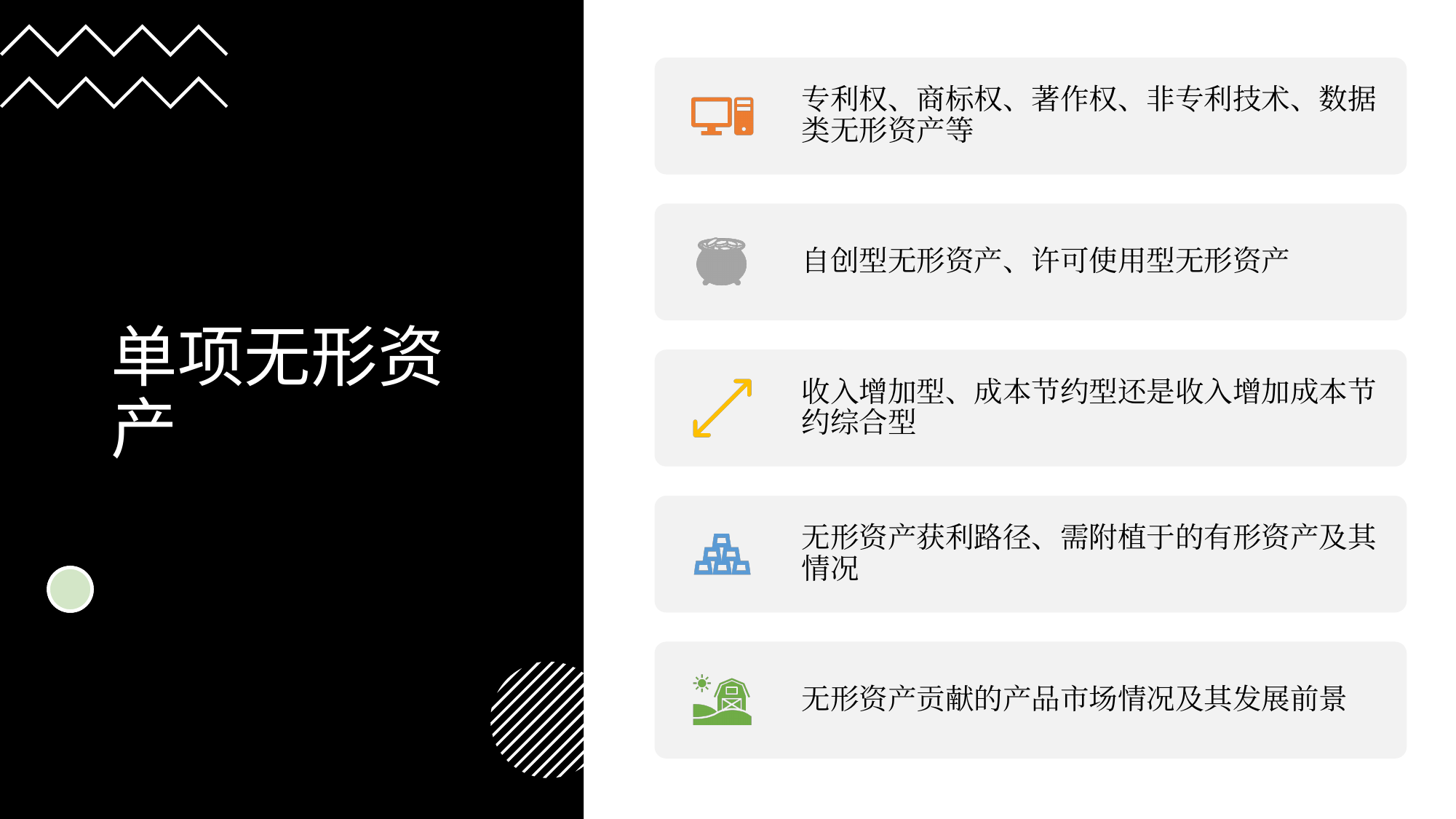

专利权、商标权、著作权、非专利技术、数据类无形资产等
自创型无形资产、许可使用型无形资产
收入增加型、成本节约型还是收入增加成本节约综合型
无形资产获利路径、需附植于的有形资产及其情况
无形资产贡献的产品市场情况及其发展前景
# 单项无形资产